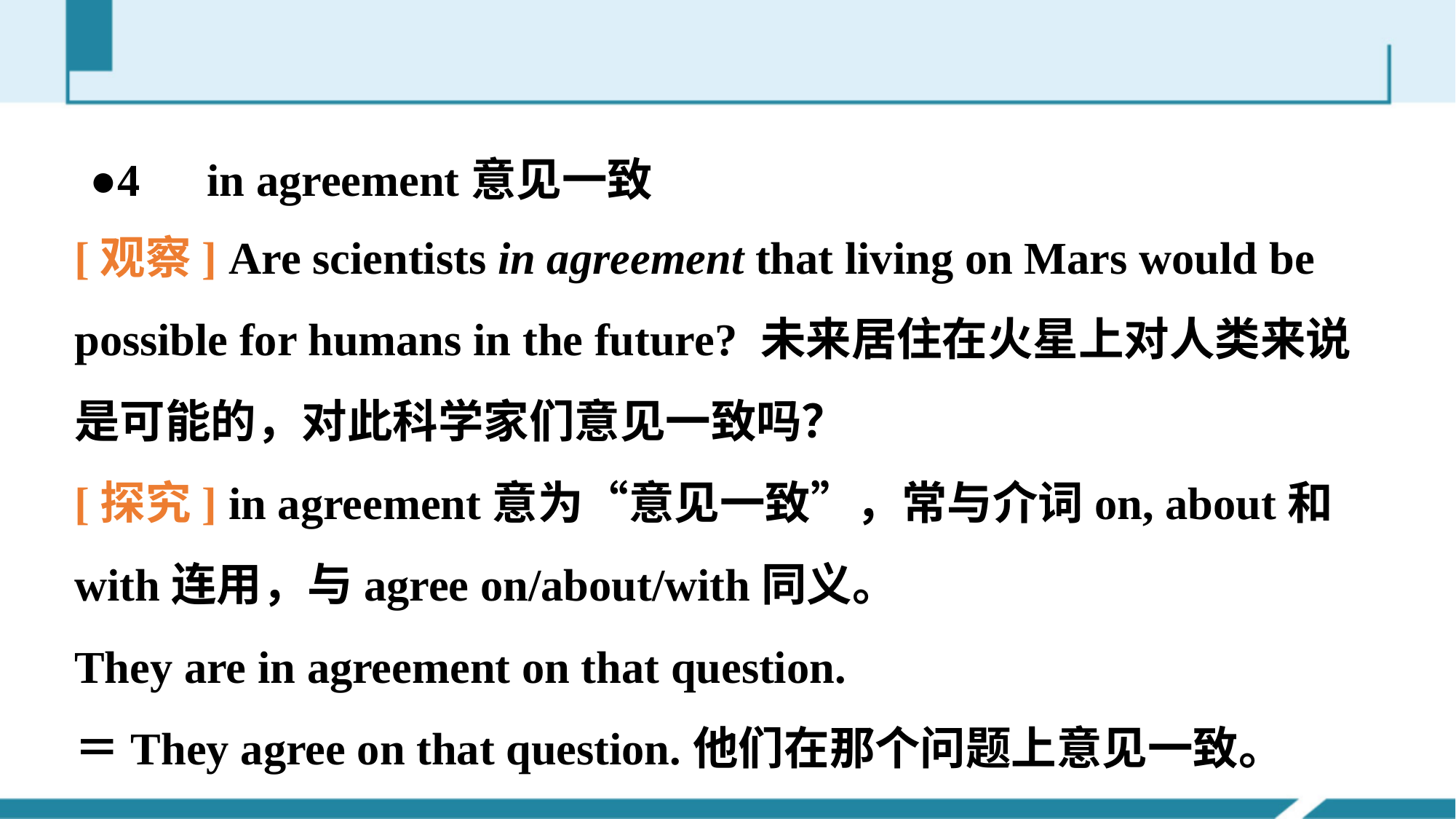

●4　in agreement意见一致
[观察] Are scientists in agreement that living on Mars would be possible for humans in the future? 未来居住在火星上对人类来说是可能的，对此科学家们意见一致吗？
[探究] in agreement意为“意见一致”，常与介词on, about和with连用，与agree on/about/with同义。
They are in agreement on that question.
＝They agree on that question.他们在那个问题上意见一致。